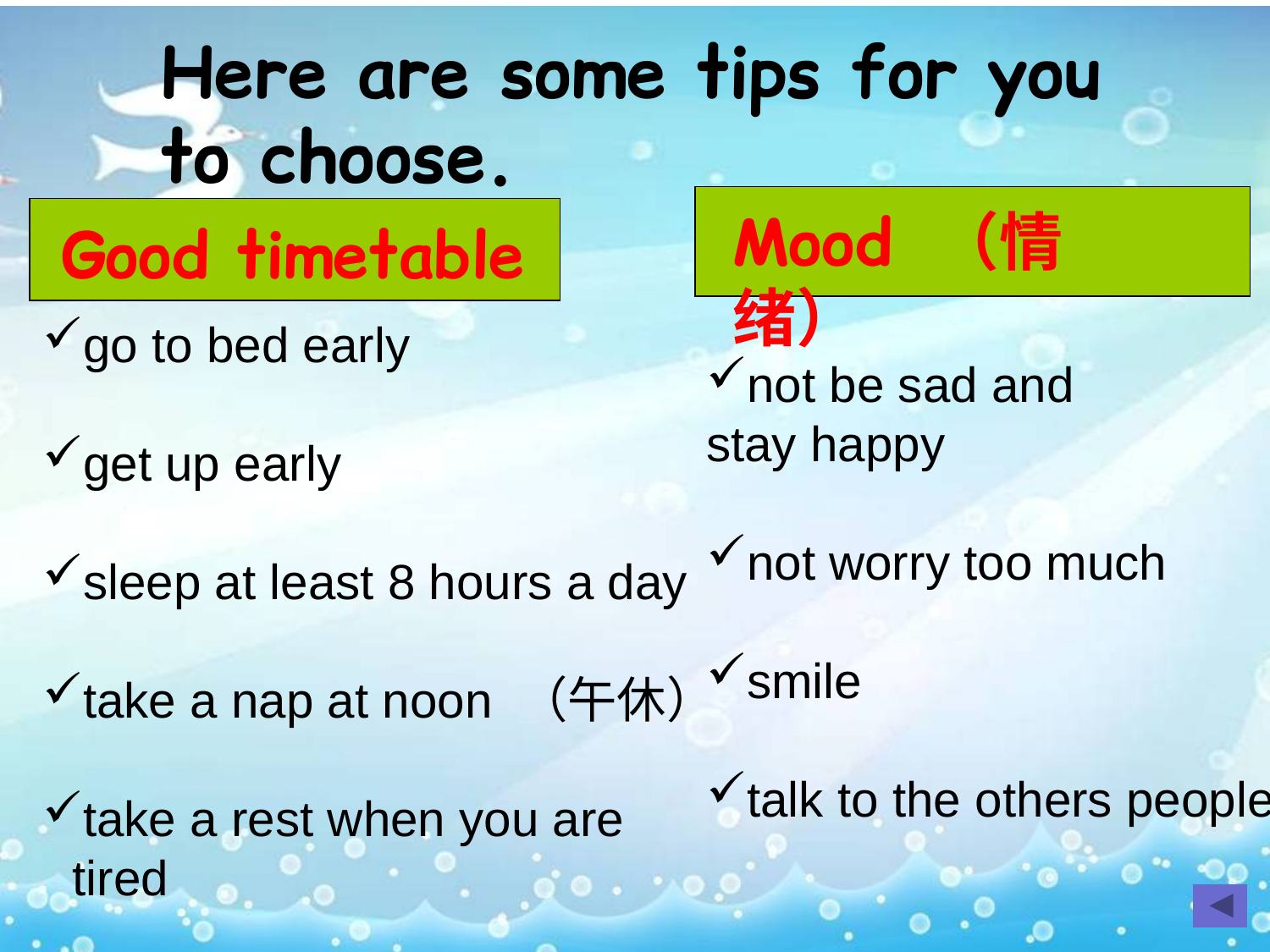

Here are some tips for you to choose.

Mood （情绪）
have sports

Good timetable
go to bed early

get up early

sleep at least 8 hours a day

take a nap at noon （午休）

take a rest when you are tired
not be sad and
stay happy

not worry too much

smile

talk to the others people